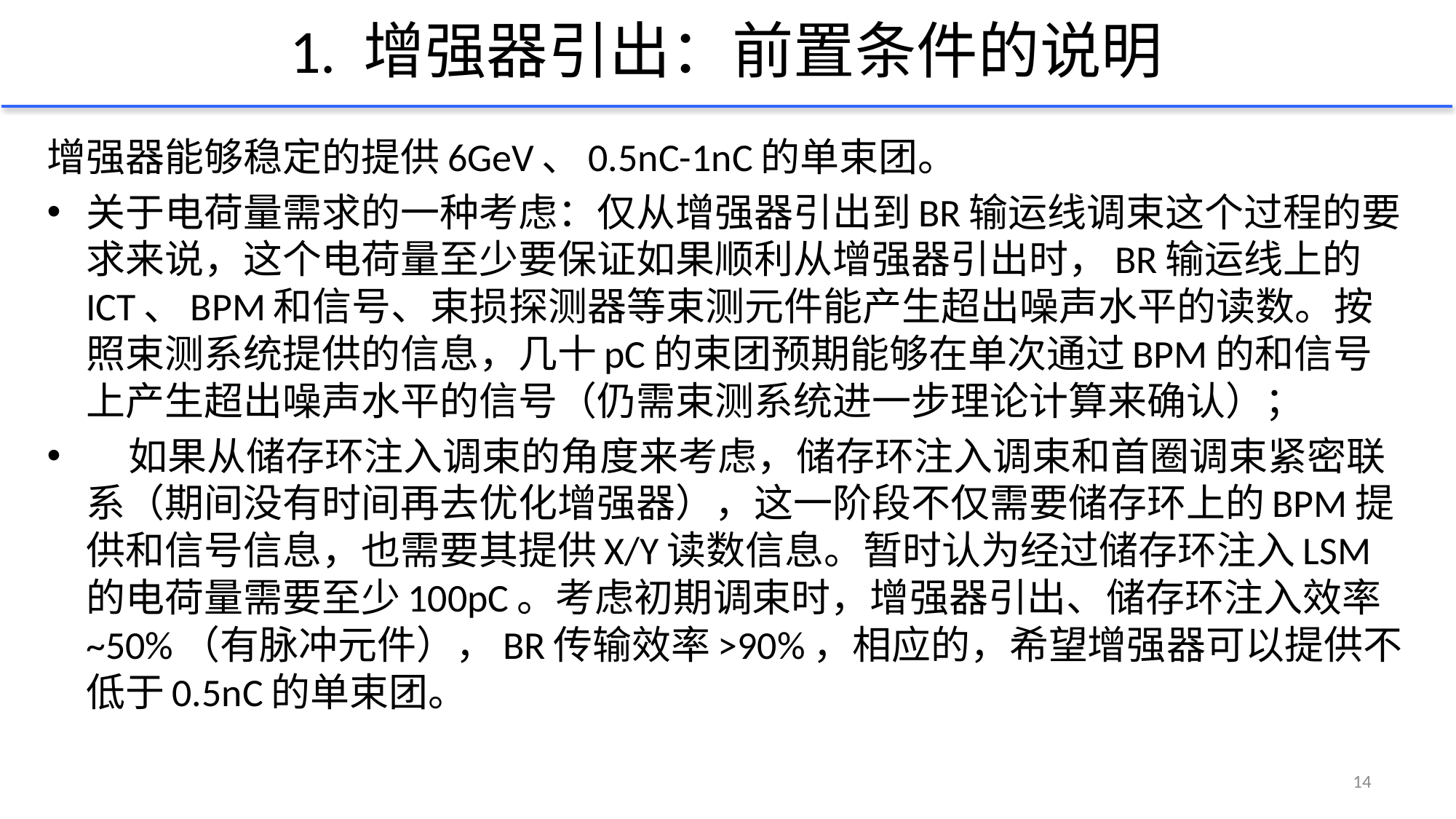

# 1. 增强器引出：前置条件的说明
增强器能够稳定的提供6GeV、0.5nC-1nC的单束团。
关于电荷量需求的一种考虑：仅从增强器引出到BR输运线调束这个过程的要求来说，这个电荷量至少要保证如果顺利从增强器引出时，BR输运线上的ICT、BPM和信号、束损探测器等束测元件能产生超出噪声水平的读数。按照束测系统提供的信息，几十pC的束团预期能够在单次通过BPM的和信号上产生超出噪声水平的信号（仍需束测系统进一步理论计算来确认）；
    如果从储存环注入调束的角度来考虑，储存环注入调束和首圈调束紧密联系（期间没有时间再去优化增强器），这一阶段不仅需要储存环上的BPM提供和信号信息，也需要其提供X/Y读数信息。暂时认为经过储存环注入LSM的电荷量需要至少100pC。考虑初期调束时，增强器引出、储存环注入效率~50%（有脉冲元件），BR传输效率>90%，相应的，希望增强器可以提供不低于0.5nC的单束团。

14